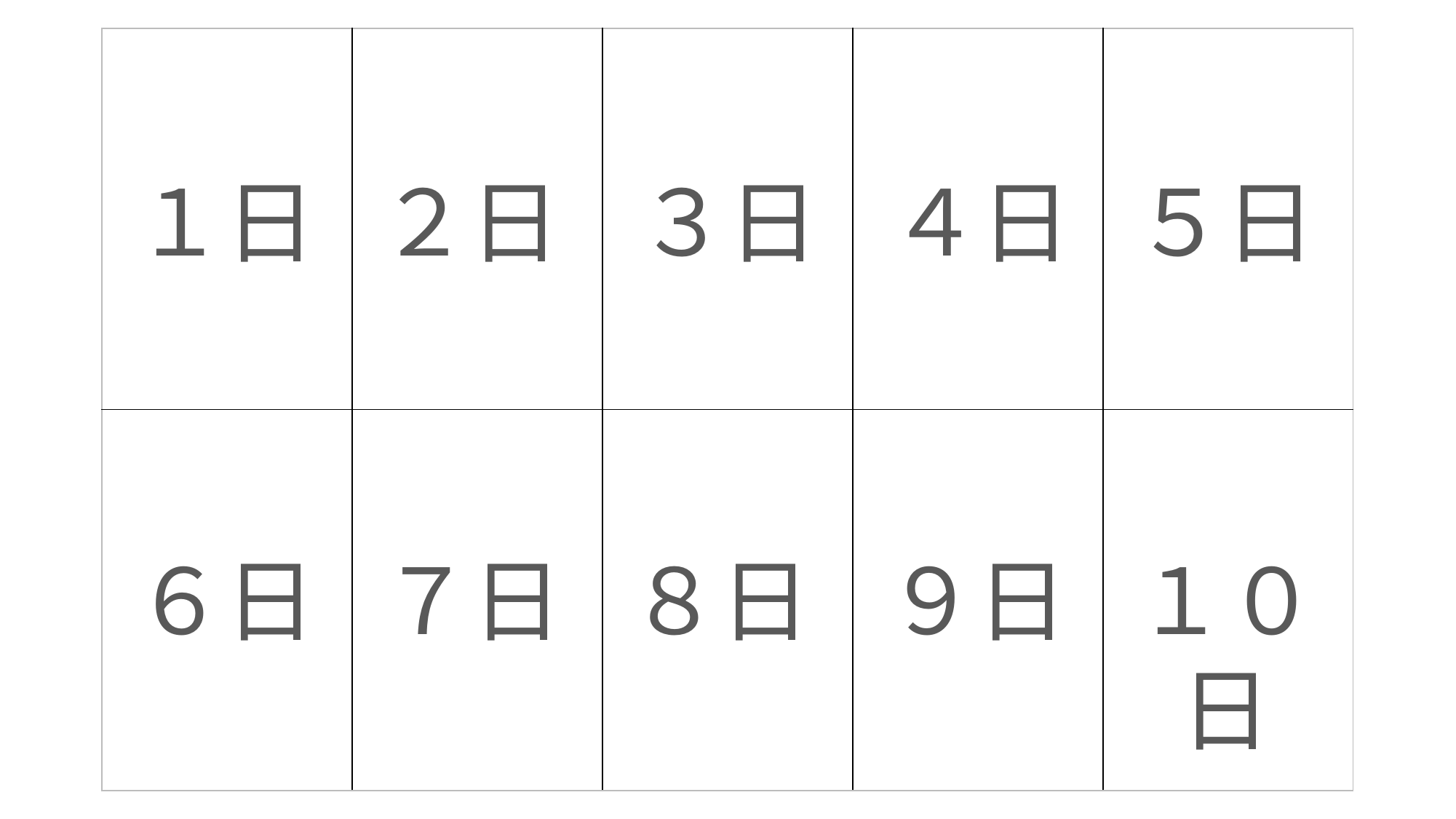

|  |  |  |  |  |
| --- | --- | --- | --- | --- |
|  |  |  |  |  |
５日
４日
３日
２日
１日
９日
１０日
８日
７日
６日